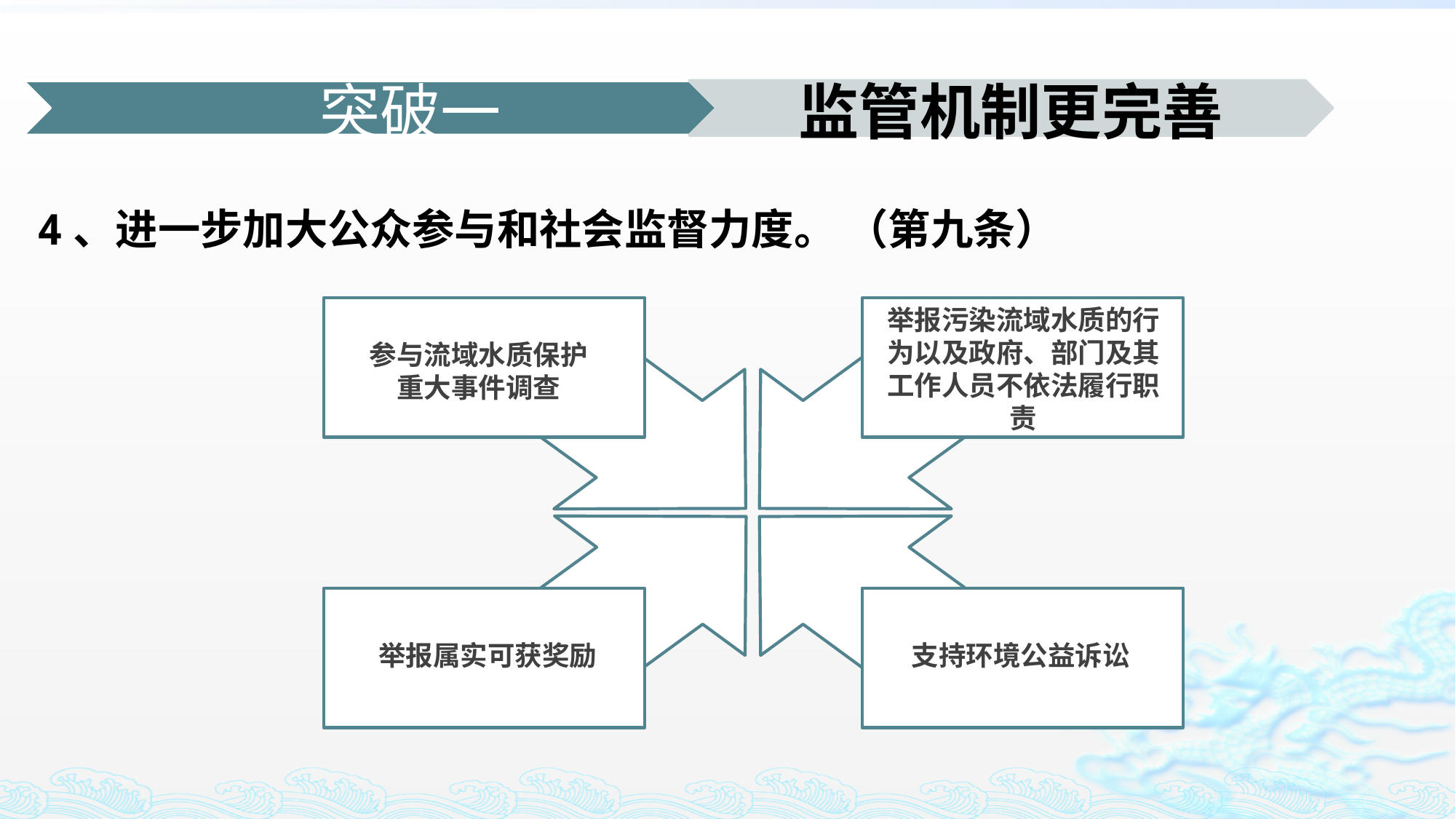

突破一
监管机制更完善
  4、进一步加大公众参与和社会监督力度。 （第九条）

举报污染流域水质的行为以及政府、部门及其工作人员不依法履行职责
参与流域水质保护重大事件调查
举报属实可获奖励
支持环境公益诉讼